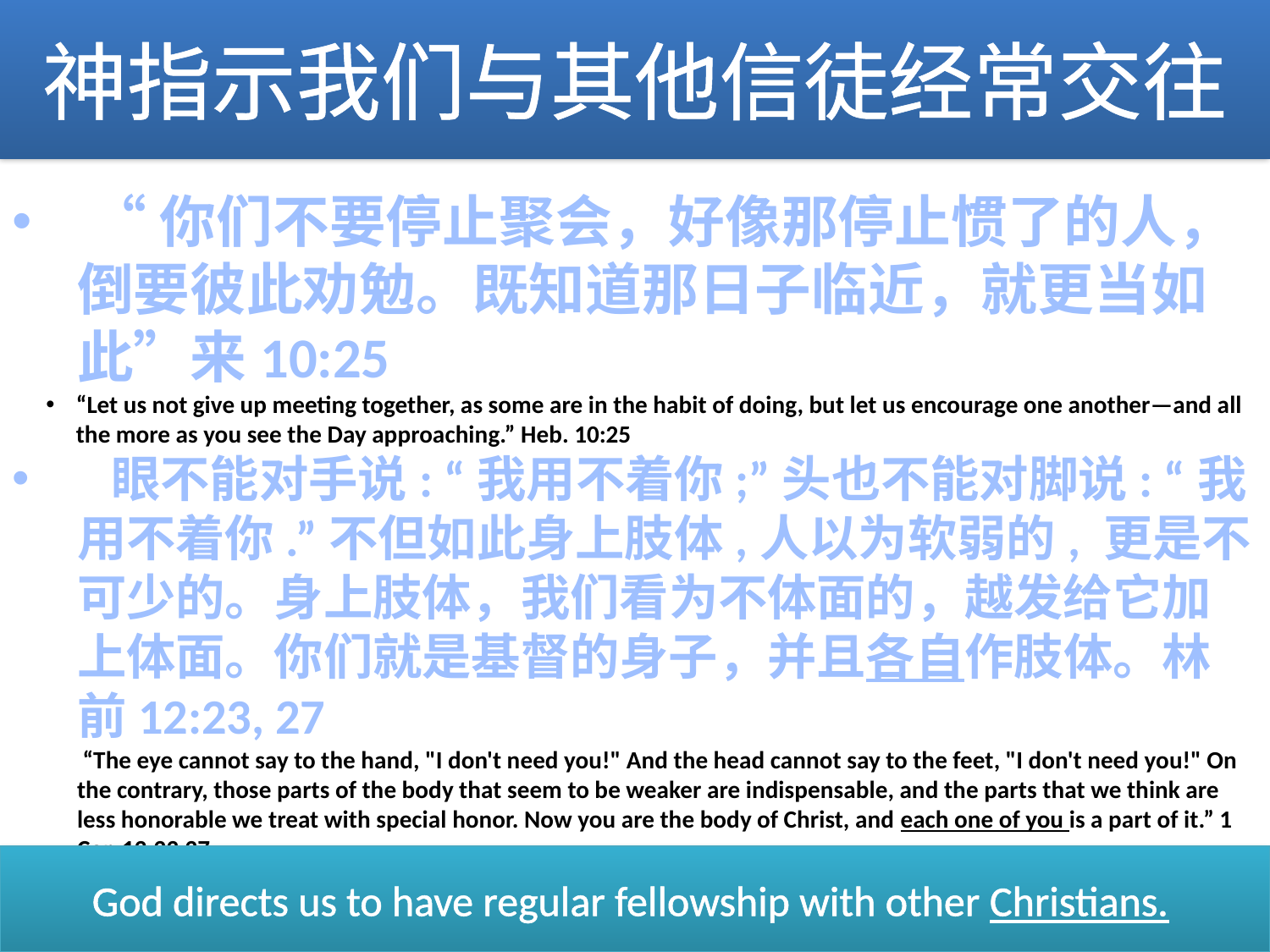

神指示我们与其他信徒经常交往
 “你们不要停止聚会，好像那停止惯了的人，倒要彼此劝勉。既知道那日子临近，就更当如此”来10:25
“Let us not give up meeting together, as some are in the habit of doing, but let us encourage one another—and all the more as you see the Day approaching.” Heb. 10:25
  眼不能对手说: “我用不着你;”头也不能对脚说: “我用不着你.”不但如此身上肢体,人以为软弱的, 更是不可少的。身上肢体，我们看为不体面的，越发给它加上体面。你们就是基督的身子，并且各自作肢体。林前12:23, 27
 “The eye cannot say to the hand, "I don't need you!" And the head cannot say to the feet, "I don't need you!" On the contrary, those parts of the body that seem to be weaker are indispensable, and the parts that we think are less honorable we treat with special honor. Now you are the body of Christ, and each one of you is a part of it.” 1 Cor. 12:23,27
God directs us to have regular fellowship with other Christians.